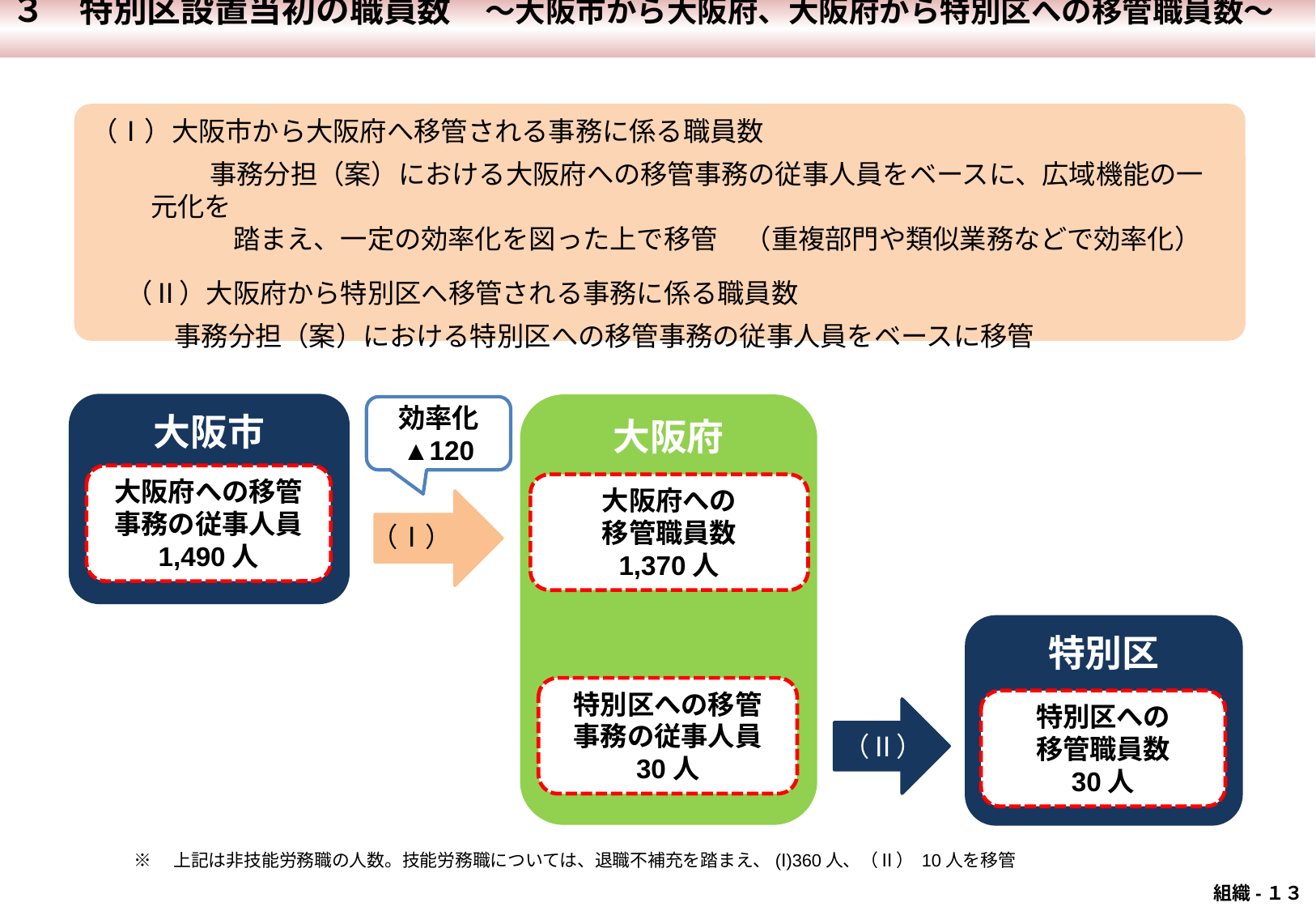

３　特別区設置当初の職員数　～大阪市から大阪府、大阪府から特別区への移管職員数～
 組-９
（Ⅰ）大阪市から大阪府へ移管される事務に係る職員数
   　　 事務分担（案）における大阪府への移管事務の従事人員をベースに、広域機能の一元化を
　　　　踏まえ、一定の効率化を図った上で移管　（重複部門や類似業務などで効率化）

（Ⅱ）大阪府から特別区へ移管される事務に係る職員数
       事務分担（案）における特別区への移管事務の従事人員をベースに移管
大阪市

大阪府
効率化
▲120
大阪府への移管
事務の従事人員
1,490人
大阪府への
移管職員数
1,370人

（Ⅰ）
特別区

特別区への移管
事務の従事人員
30人
特別区への
移管職員数
30人

（Ⅱ）
※　上記は非技能労務職の人数。技能労務職については、退職不補充を踏まえ、(Ⅰ)360人、（Ⅱ） 10人を移管
 組織-１３